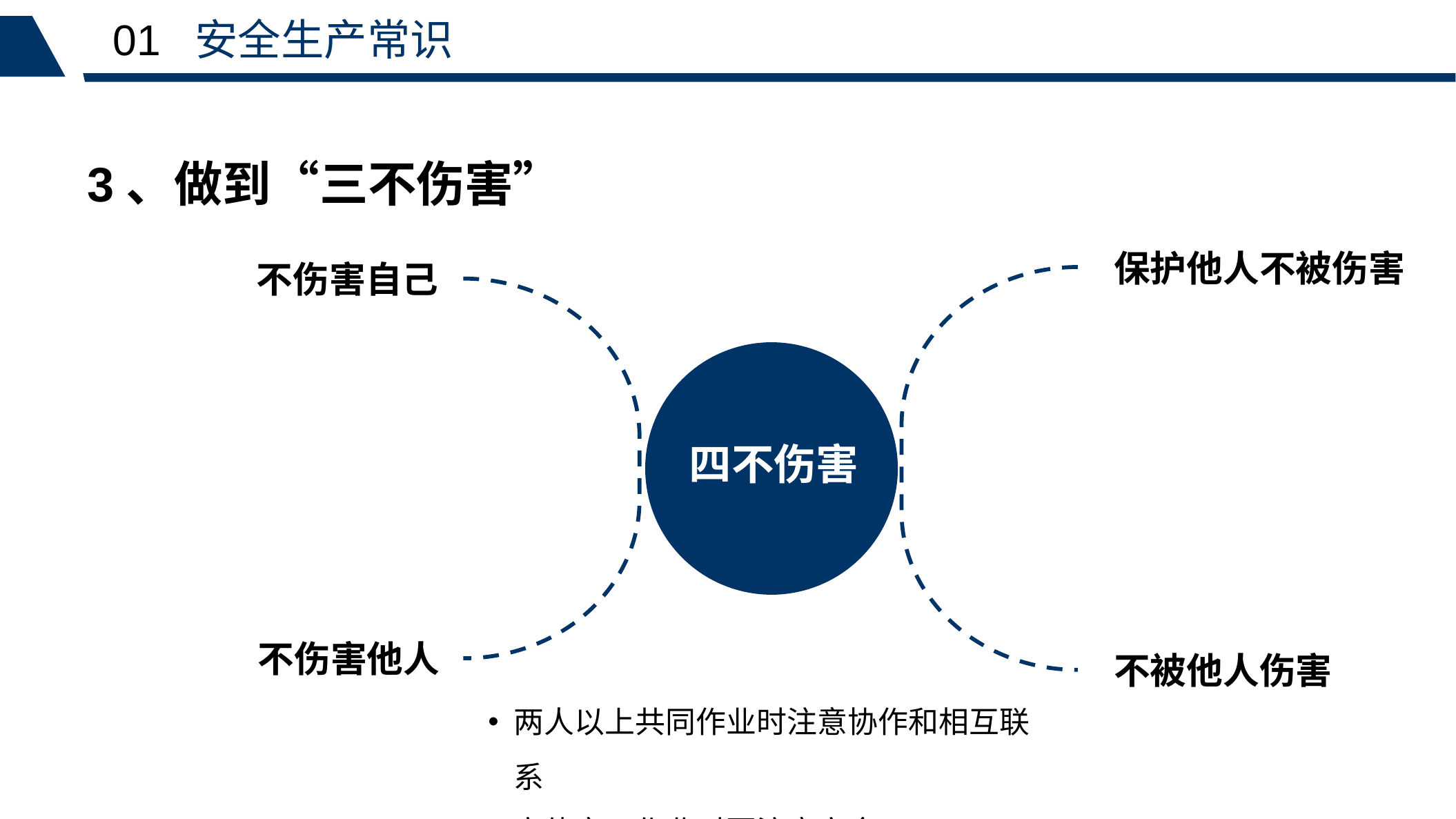

01  安全生产常识

3、做到“三不伤害”
保护他人不被伤害
不伤害自己

四不伤害
不伤害他人
不被他人伤害
两人以上共同作业时注意协作和相互联系
立体交叉作业时要注意安全